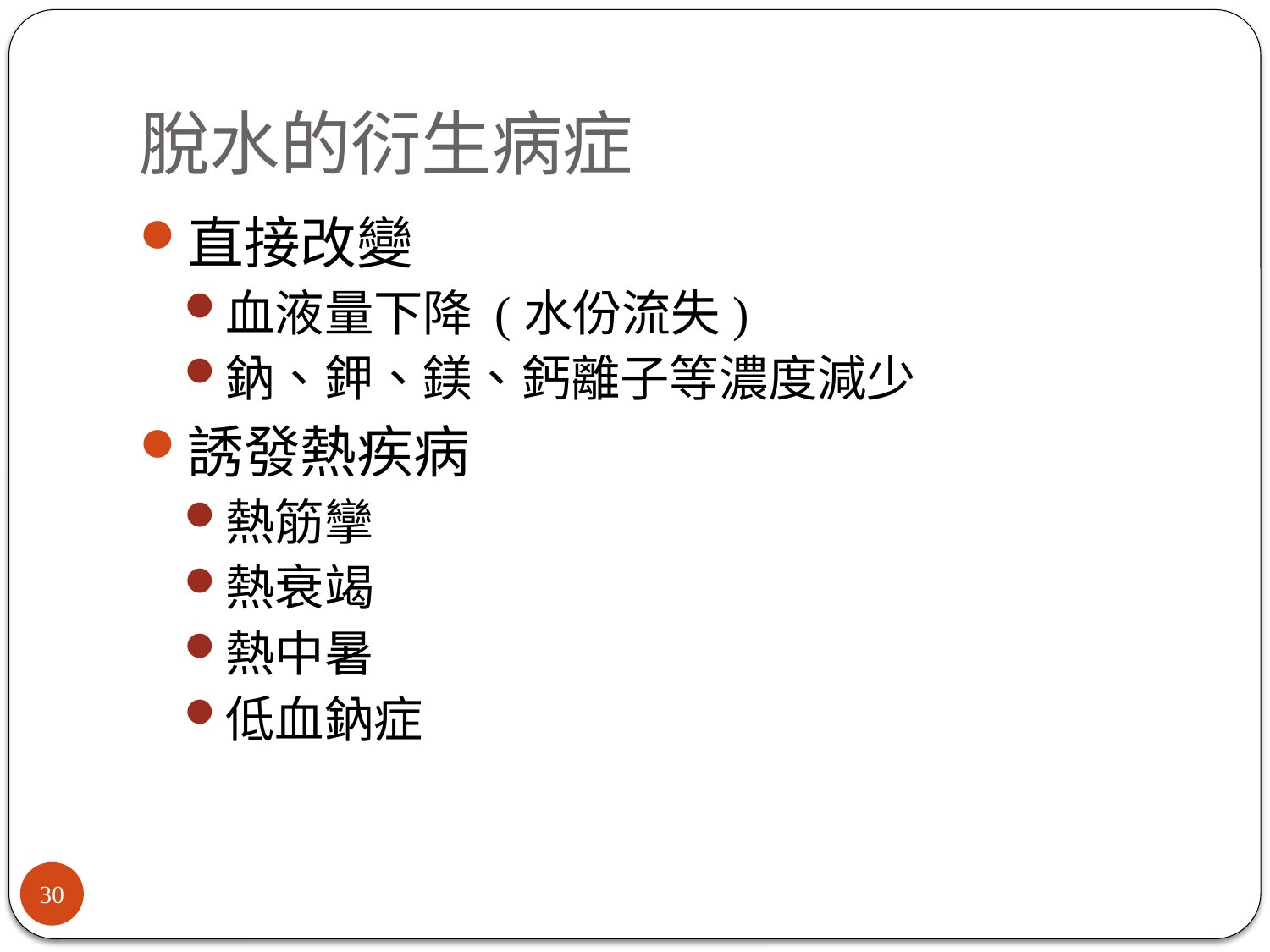

# 脫水的衍生病症
直接改變
血液量下降 (水份流失)
鈉、鉀、鎂、鈣離子等濃度減少
誘發熱疾病
熱筋攣
熱衰竭
熱中暑
低血鈉症

30